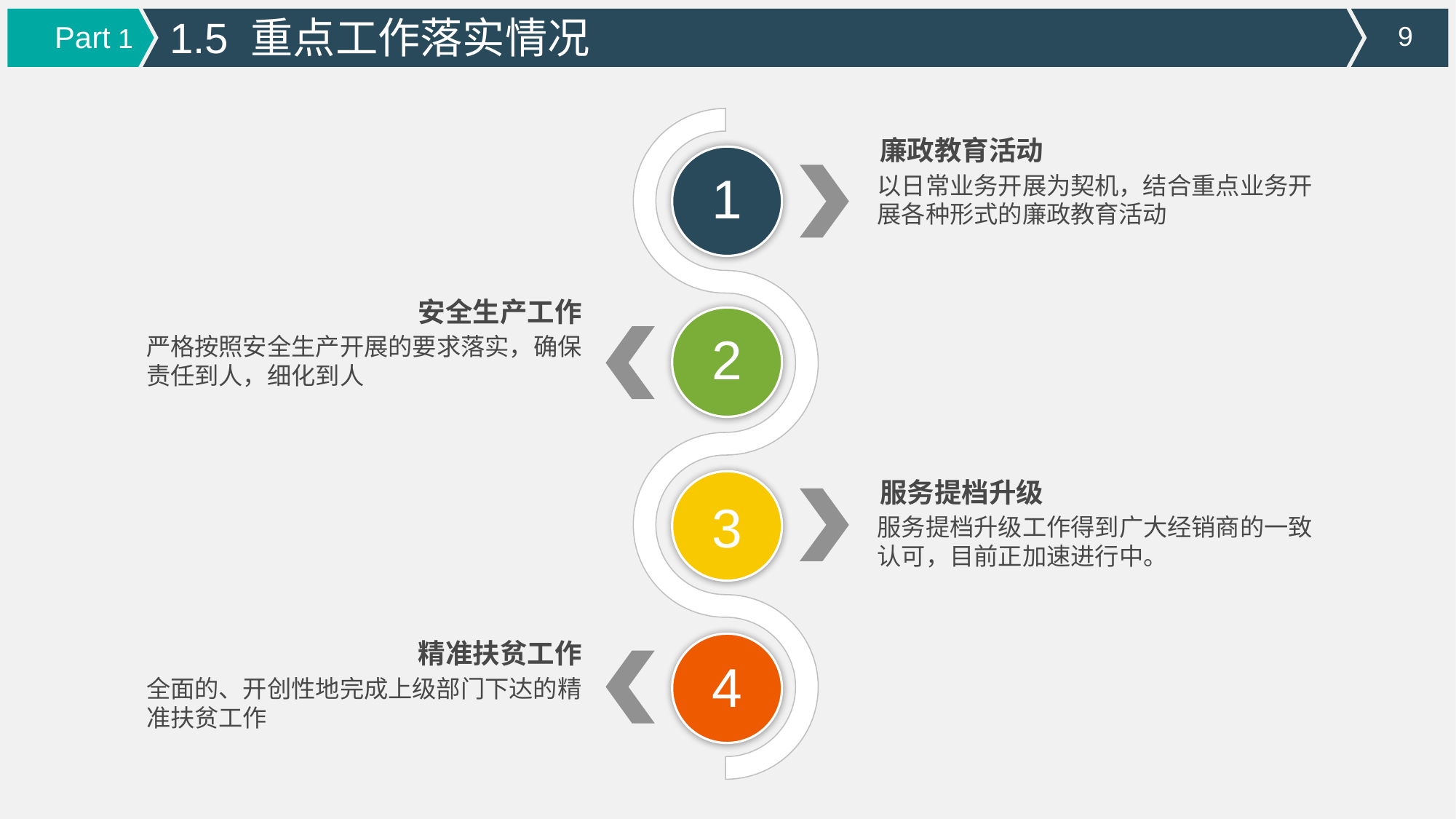

1.5 重点工作落实情况
Part 1

廉政教育活动

1

以日常业务开展为契机，结合重点业务开展各种形式的廉政教育活动
安全生产工作

2
严格按照安全生产开展的要求落实，确保责任到人，细化到人

服务提档升级

3

服务提档升级工作得到广大经销商的一致认可，目前正加速进行中。
精准扶贫工作

4

全面的、开创性地完成上级部门下达的精准扶贫工作